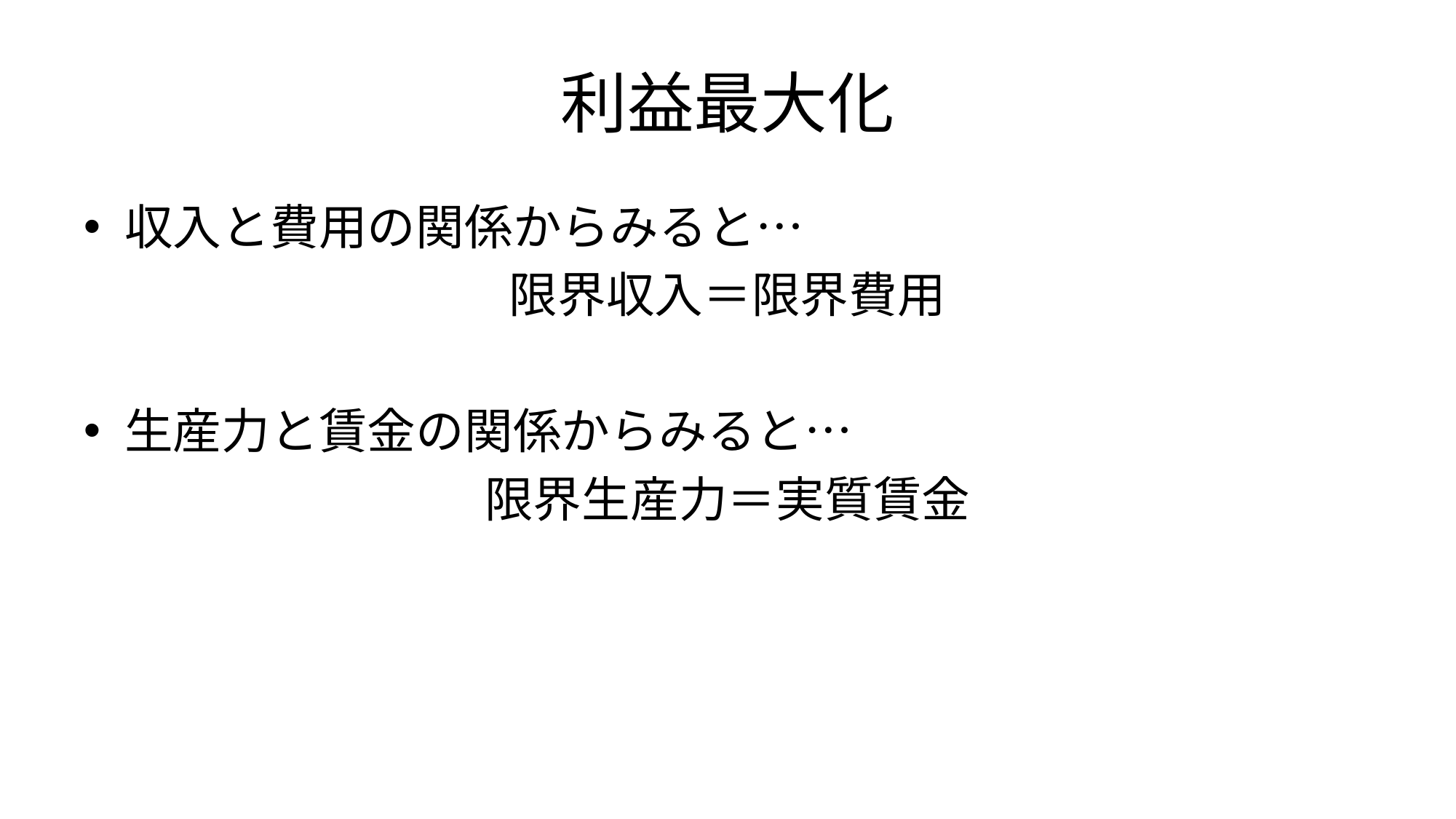

# 利益最大化
収入と費用の関係からみると…
限界収入＝限界費用

生産力と賃金の関係からみると…
限界生産力＝実質賃金